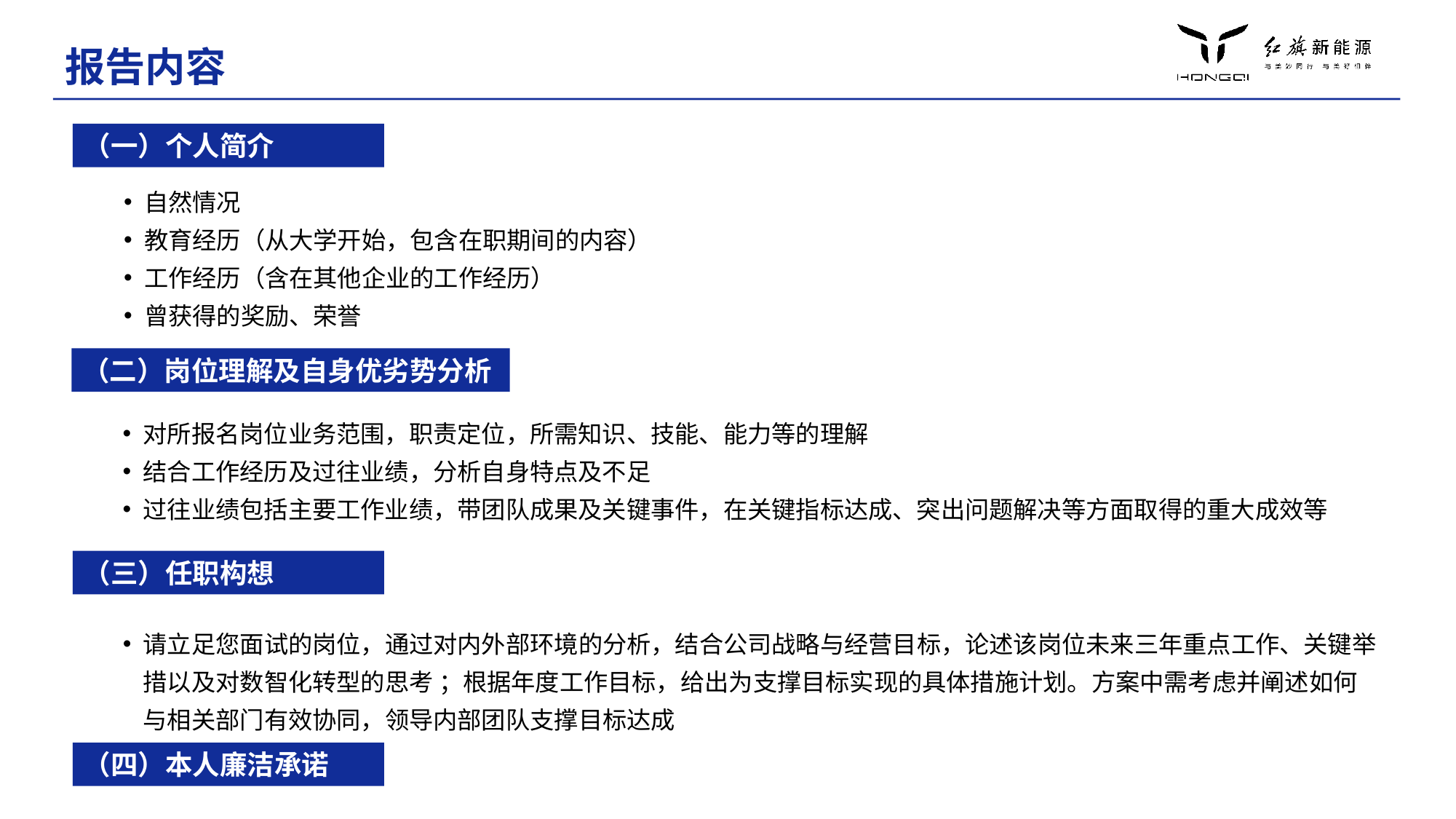

报告内容
（一）个人简介
自然情况
教育经历（从大学开始，包含在职期间的内容）
工作经历（含在其他企业的工作经历）
曾获得的奖励、荣誉
（二）岗位理解及自身优劣势分析
对所报名岗位业务范围，职责定位，所需知识、技能、能力等的理解
结合工作经历及过往业绩，分析自身特点及不足
过往业绩包括主要工作业绩，带团队成果及关键事件，在关键指标达成、突出问题解决等方面取得的重大成效等

（三）任职构想
请立足您面试的岗位，通过对内外部环境的分析，结合公司战略与经营目标，论述该岗位未来三年重点工作、关键举措以及对数智化转型的思考 ；根据年度工作目标，给出为支撑目标实现的具体措施计划。方案中需考虑并阐述如何与相关部门有效协同，领导内部团队支撑目标达成
（四）本人廉洁承诺